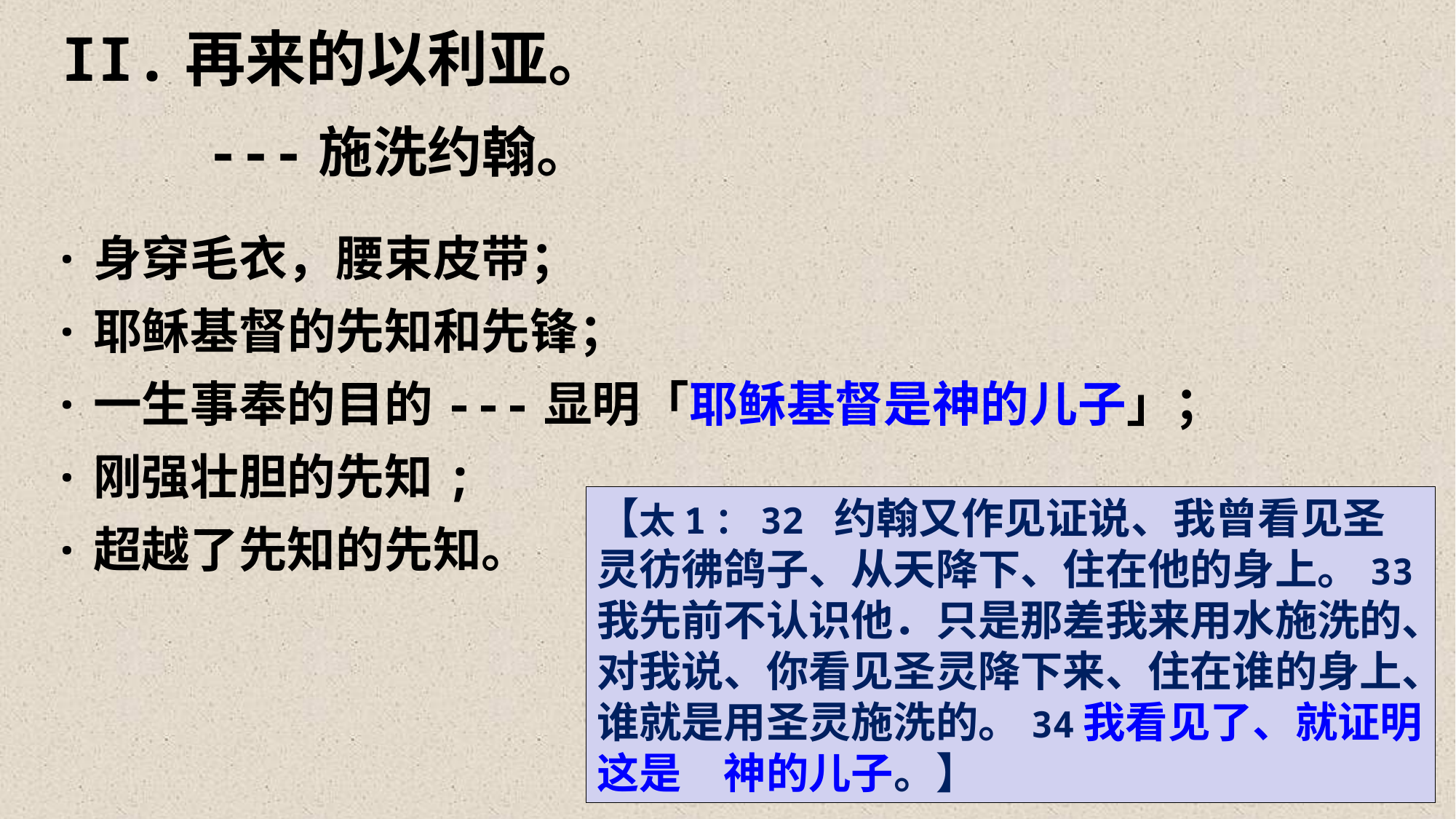

II.再来的以利亚。
    ---施洗约翰。
·身穿毛衣，腰束皮带；
·耶稣基督的先知和先锋；
·一生事奉的目的---显明「耶稣基督是神的儿子」；
·刚强壮胆的先知;
·超越了先知的先知。
【太1：32 约翰又作见证说、我曾看见圣灵彷彿鸽子、从天降下、住在他的身上。33我先前不认识他．只是那差我来用水施洗的、对我说、你看见圣灵降下来、住在谁的身上、谁就是用圣灵施洗的。34我看见了、就证明这是　神的儿子。】